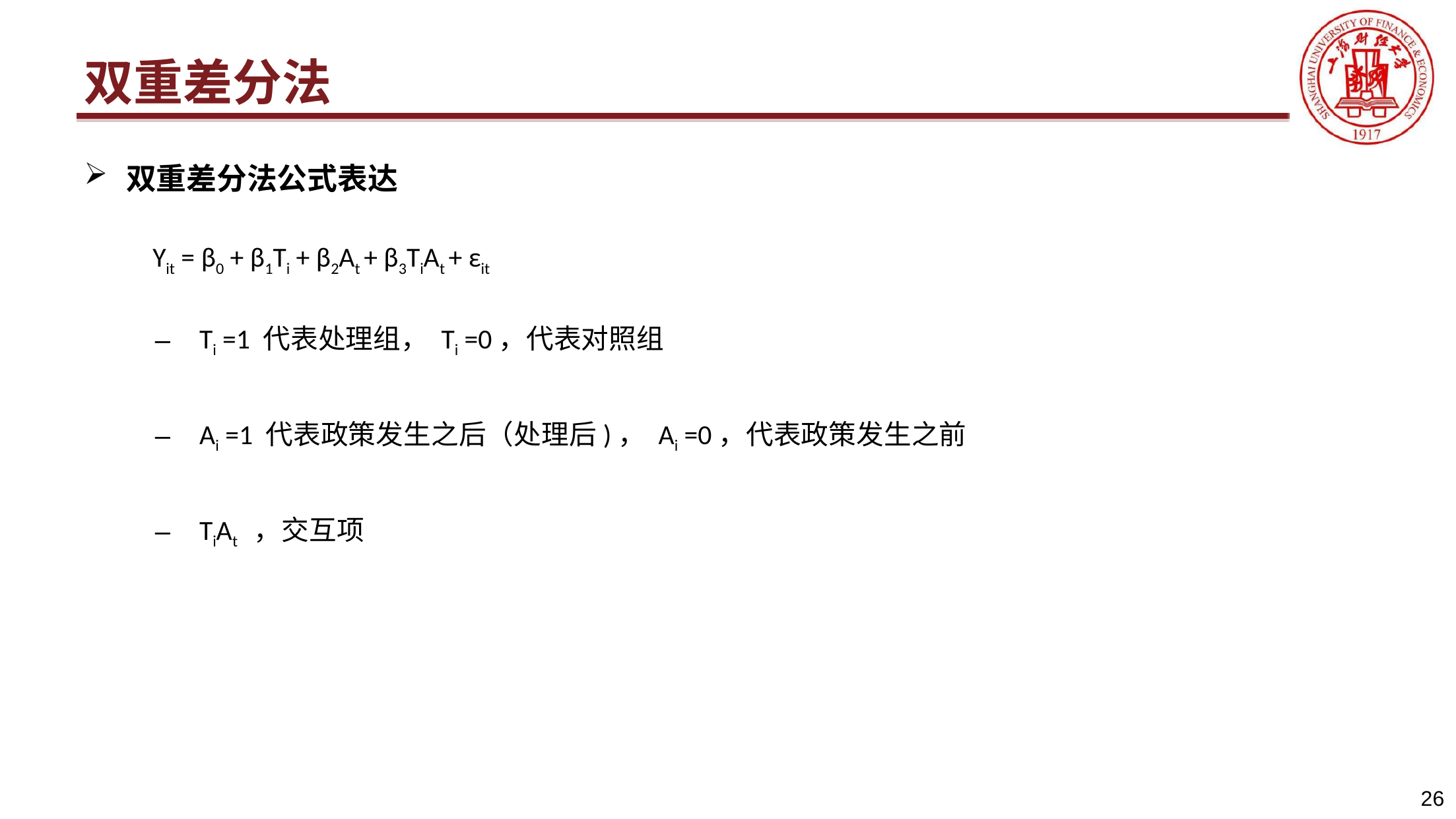

# 双重差分法
双重差分法公式表达

Yit = β0 + β1Ti + β2At + β3TiAt + εit

Ti =1 代表处理组， Ti =0，代表对照组

Ai =1 代表政策发生之后（处理后)， Ai =0，代表政策发生之前

TiAt  ，交互项
26